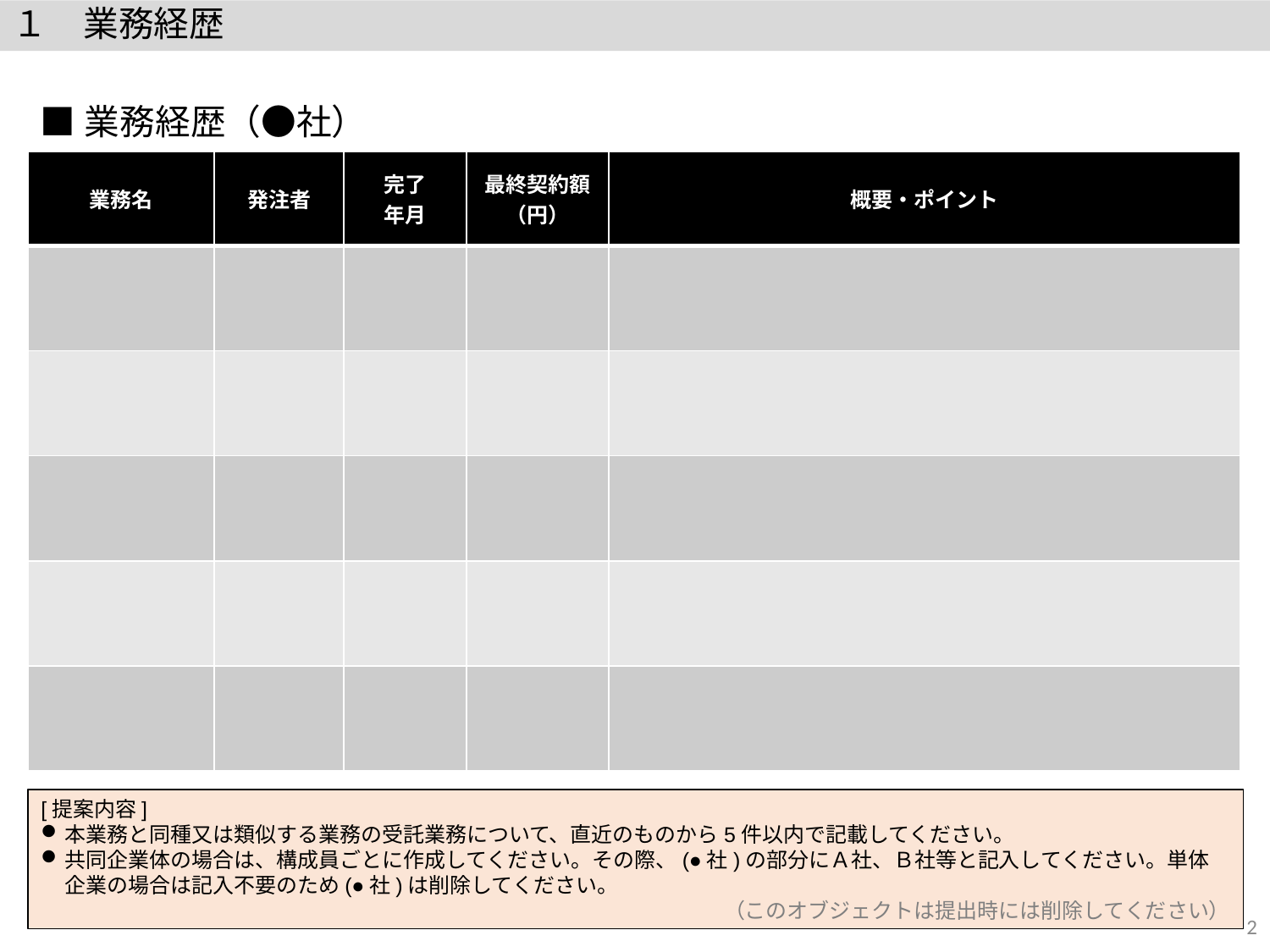

１　業務経歴
■業務経歴（●社）
| 業務名 | 発注者 | 完了 年月 | 最終契約額（円） | 概要・ポイント |
| --- | --- | --- | --- | --- |
|  |  |  |  |  |
|  |  |  |  |  |
|  |  |  |  |  |
|  |  |  |  |  |
|  |  |  |  |  |
[提案内容]
本業務と同種又は類似する業務の受託業務について、直近のものから5件以内で記載してください。
共同企業体の場合は、構成員ごとに作成してください。その際、(●社)の部分にＡ社、Ｂ社等と記入してください。単体企業の場合は記入不要のため(●社)は削除してください。
（このオブジェクトは提出時には削除してください）
2